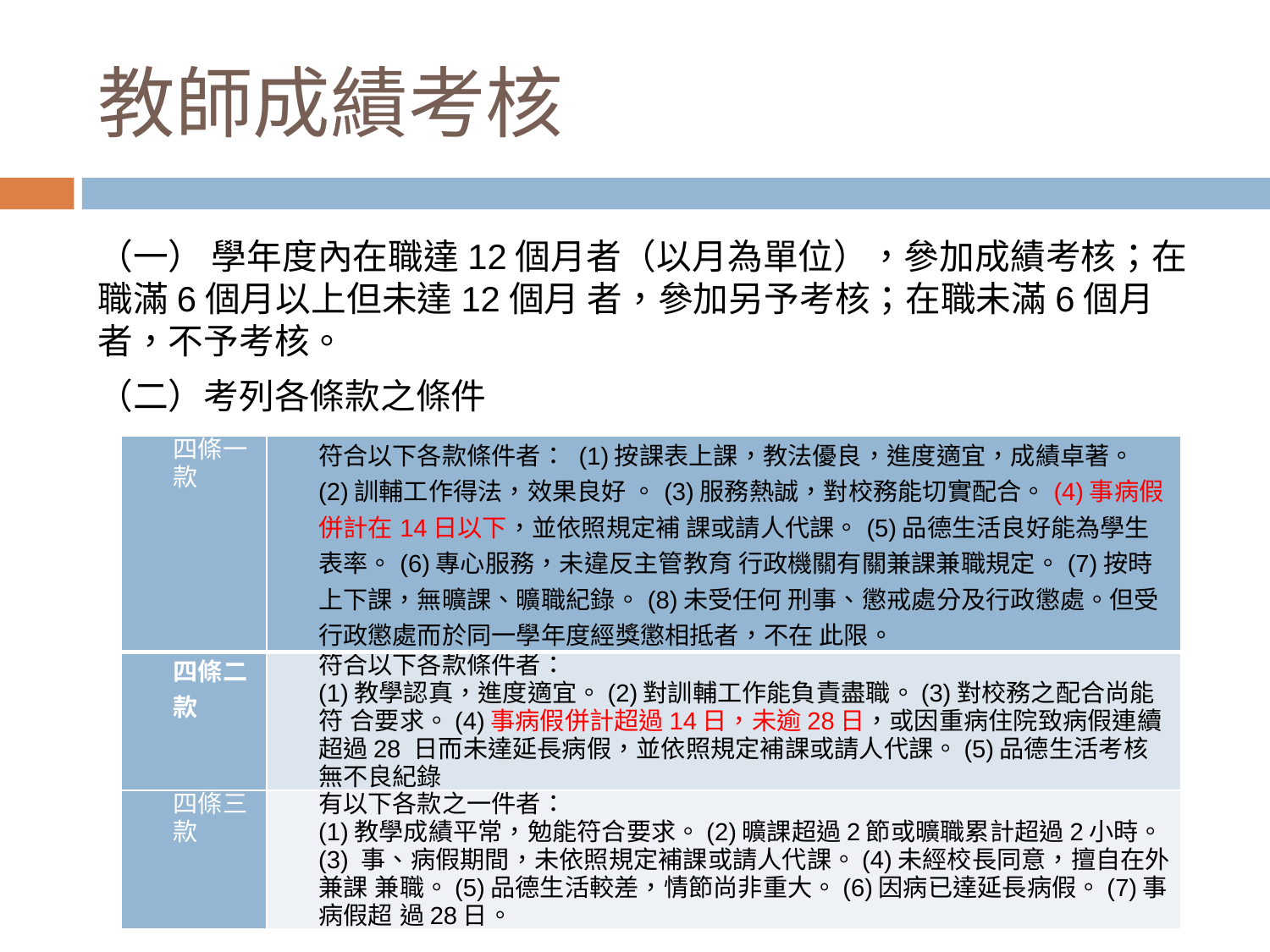

# 教師成績考核
（一） 學年度內在職達12個月者（以月為單位），參加成績考核；在職滿6個月以上但未達12個月 者，參加另予考核；在職未滿6個月者，不予考核。
（二）考列各條款之條件

| 四條一款 | 符合以下各款條件者： (1)按課表上課，教法優良，進度適宜，成績卓著。(2)訓輔工作得法，效果良好 。(3)服務熱誠，對校務能切實配合。(4)事病假併計在14日以下，並依照規定補 課或請人代課。(5)品德生活良好能為學生表率。(6)專心服務，未違反主管教育 行政機關有關兼課兼職規定。(7)按時上下課，無曠課、曠職紀錄。(8)未受任何 刑事、懲戒處分及行政懲處。但受行政懲處而於同一學年度經獎懲相抵者，不在 此限。 |
| --- | --- |
| 四條二款 | 符合以下各款條件者： (1)教學認真，進度適宜。(2)對訓輔工作能負責盡職。(3)對校務之配合尚能符 合要求。(4)事病假併計超過14日，未逾28日，或因重病住院致病假連續超過28 日而未達延長病假，並依照規定補課或請人代課。(5)品德生活考核無不良紀錄 |
| 四條三款 | 有以下各款之一件者： (1)教學成績平常，勉能符合要求。(2)曠課超過2節或曠職累計超過2小時。(3) 事、病假期間，未依照規定補課或請人代課。(4)未經校長同意，擅自在外兼課 兼職。(5)品德生活較差，情節尚非重大。(6)因病已達延長病假。(7)事病假超 過28日。 |